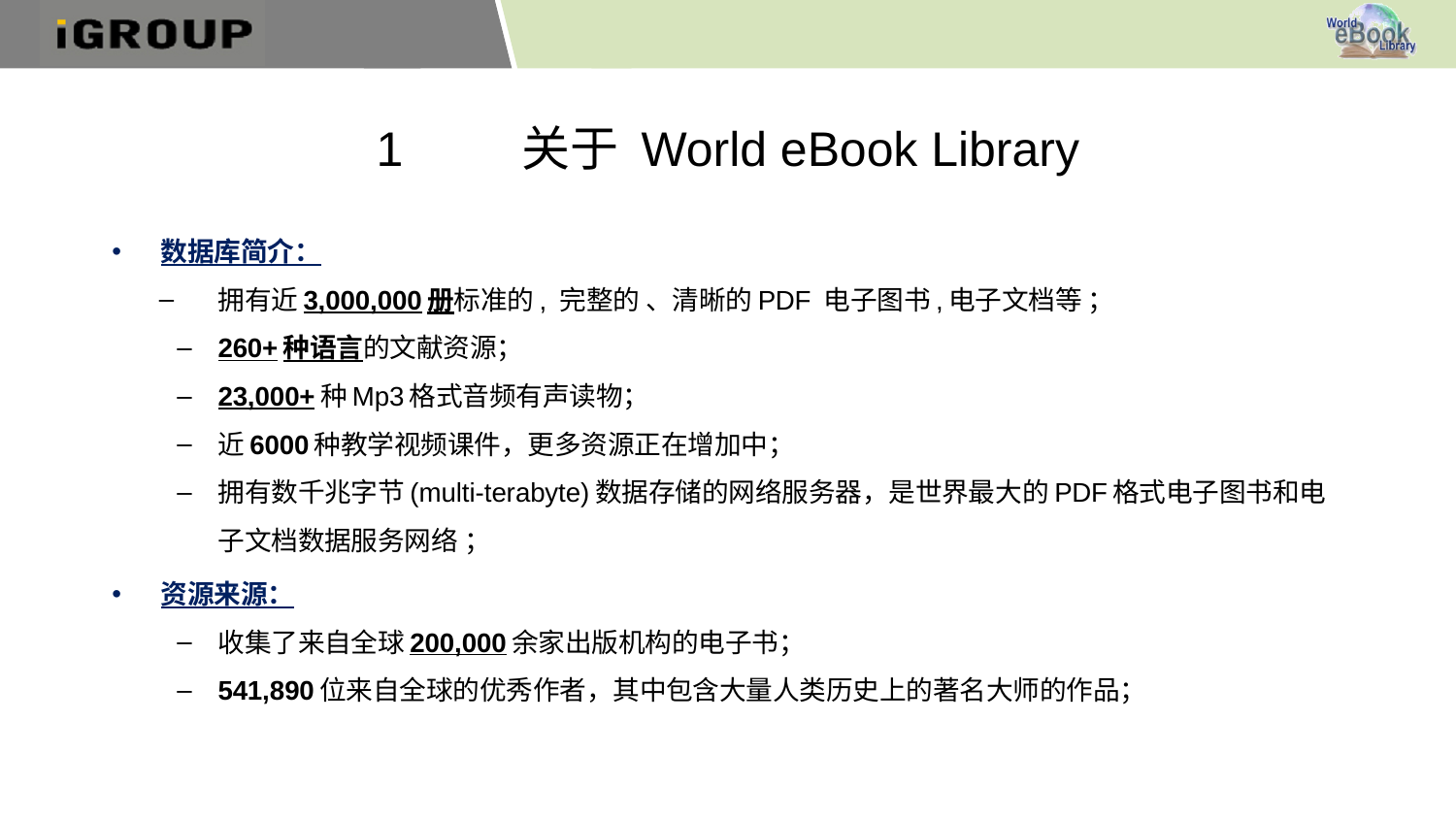

# 1	关于 World eBook Library
数据库简介：
拥有近3,000,000册标准的, 完整的 、清晰的PDF 电子图书,电子文档等 ；
260+种语言的文献资源；
23,000+种Mp3格式音频有声读物；
近6000种教学视频课件，更多资源正在增加中；
拥有数千兆字节(multi-terabyte)数据存储的网络服务器，是世界最大的PDF格式电子图书和电子文档数据服务网络 ；
资源来源：
收集了来自全球200,000余家出版机构的电子书；
541,890位来自全球的优秀作者，其中包含大量人类历史上的著名大师的作品；